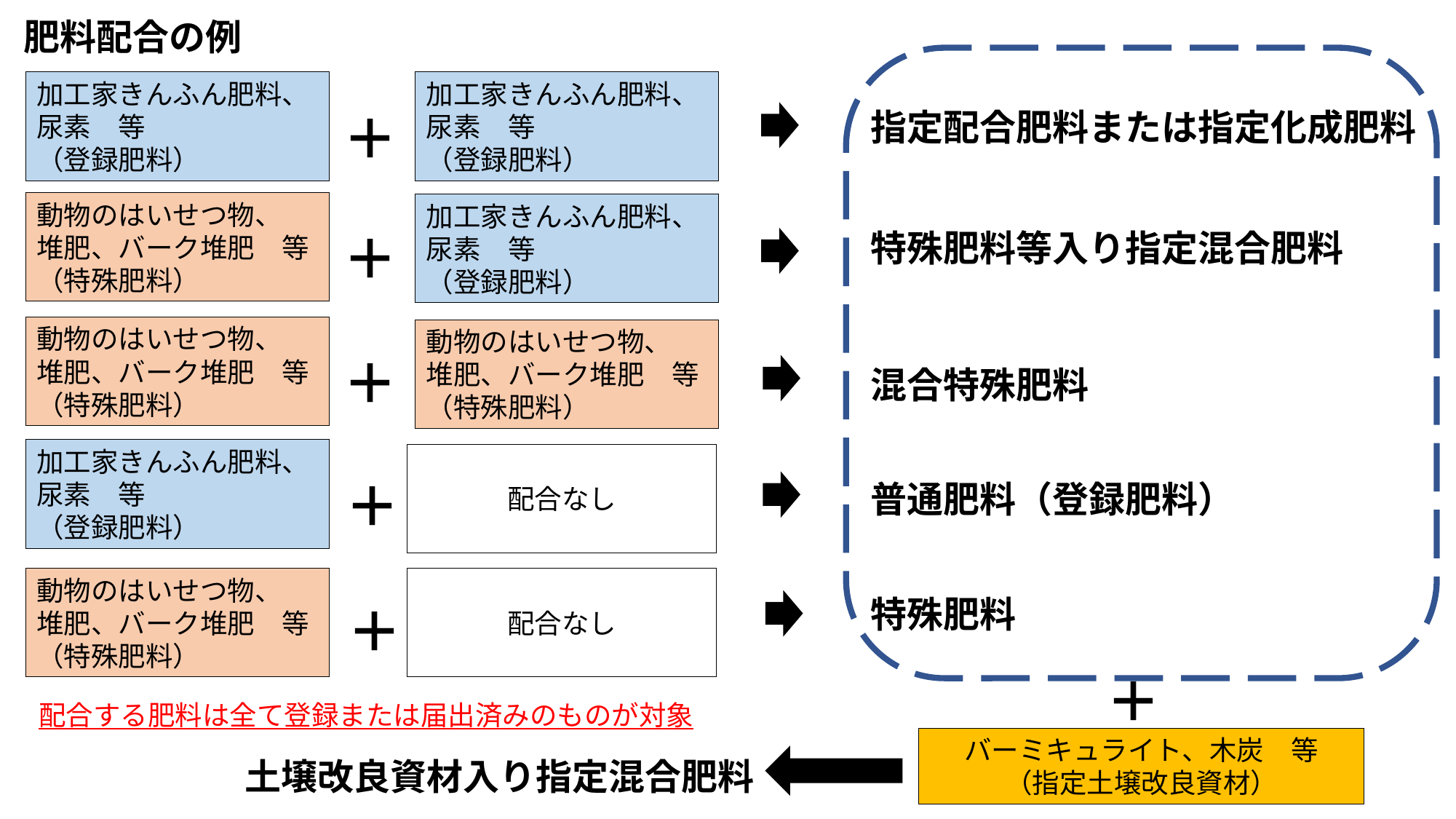

肥料配合の例

加工家きんふん肥料、
尿素　等
（登録肥料）
加工家きんふん肥料、
尿素　等
（登録肥料）
＋
指定配合肥料または指定化成肥料

動物のはいせつ物、
堆肥、バーク堆肥　等
（特殊肥料）
加工家きんふん肥料、
尿素　等
（登録肥料）
＋
特殊肥料等入り指定混合肥料

動物のはいせつ物、
堆肥、バーク堆肥　等
（特殊肥料）
動物のはいせつ物、
堆肥、バーク堆肥　等
（特殊肥料）
＋

混合特殊肥料
加工家きんふん肥料、
尿素　等
（登録肥料）

配合なし

＋
普通肥料（登録肥料）

動物のはいせつ物、
堆肥、バーク堆肥　等
（特殊肥料）

配合なし

特殊肥料
＋

＋
配合する肥料は全て登録または届出済みのものが対象
バーミキュライト、木炭　等
（指定土壌改良資材）

土壌改良資材入り指定混合肥料